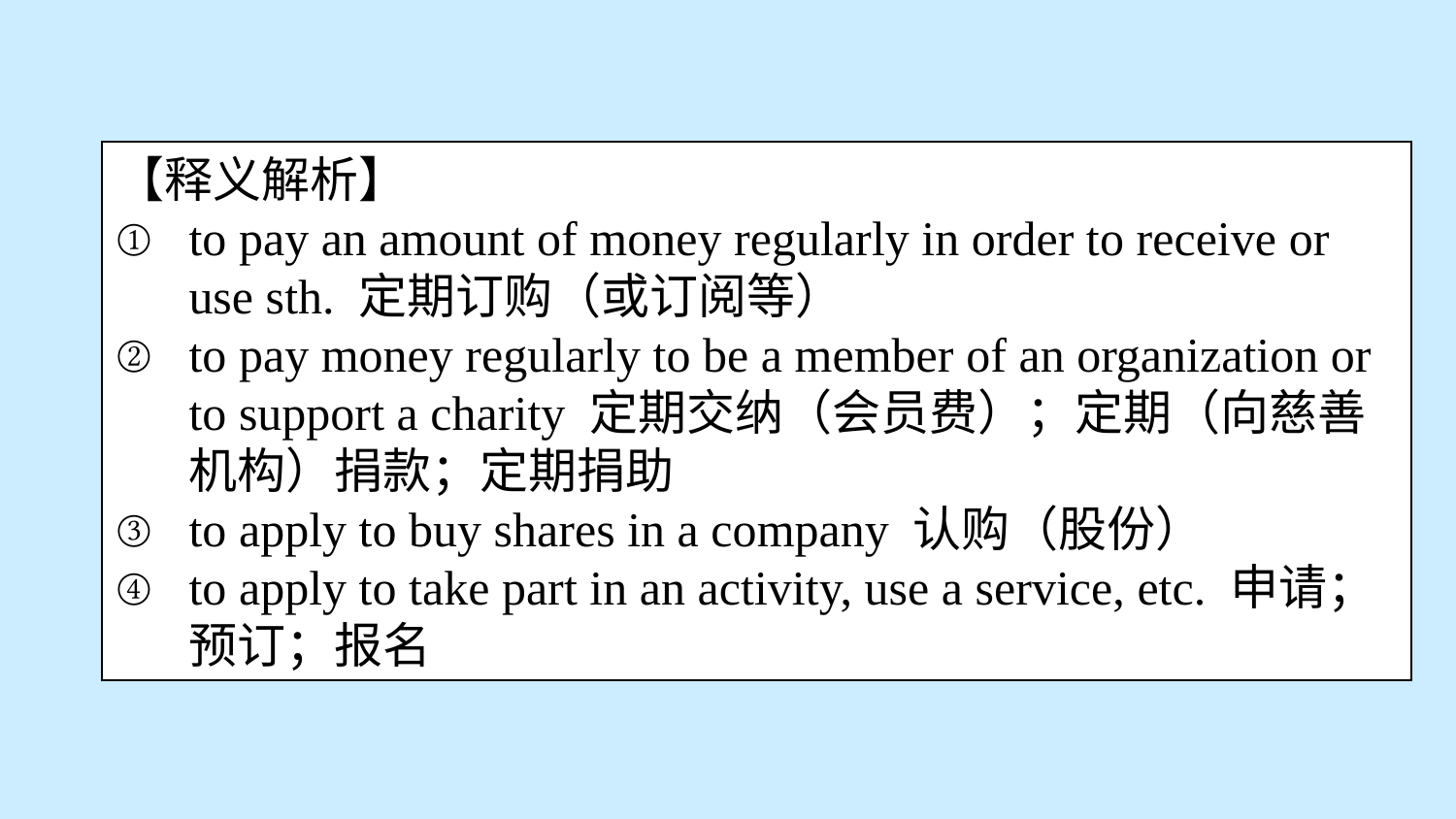

【释义解析】
to pay an amount of money regularly in order to receive or use sth. 定期订购（或订阅等）
to pay money regularly to be a member of an organization or to support a charity 定期交纳（会员费）；定期（向慈善机构）捐款；定期捐助
to apply to buy shares in a company 认购（股份）
to apply to take part in an activity, use a service, etc. 申请；预订；报名